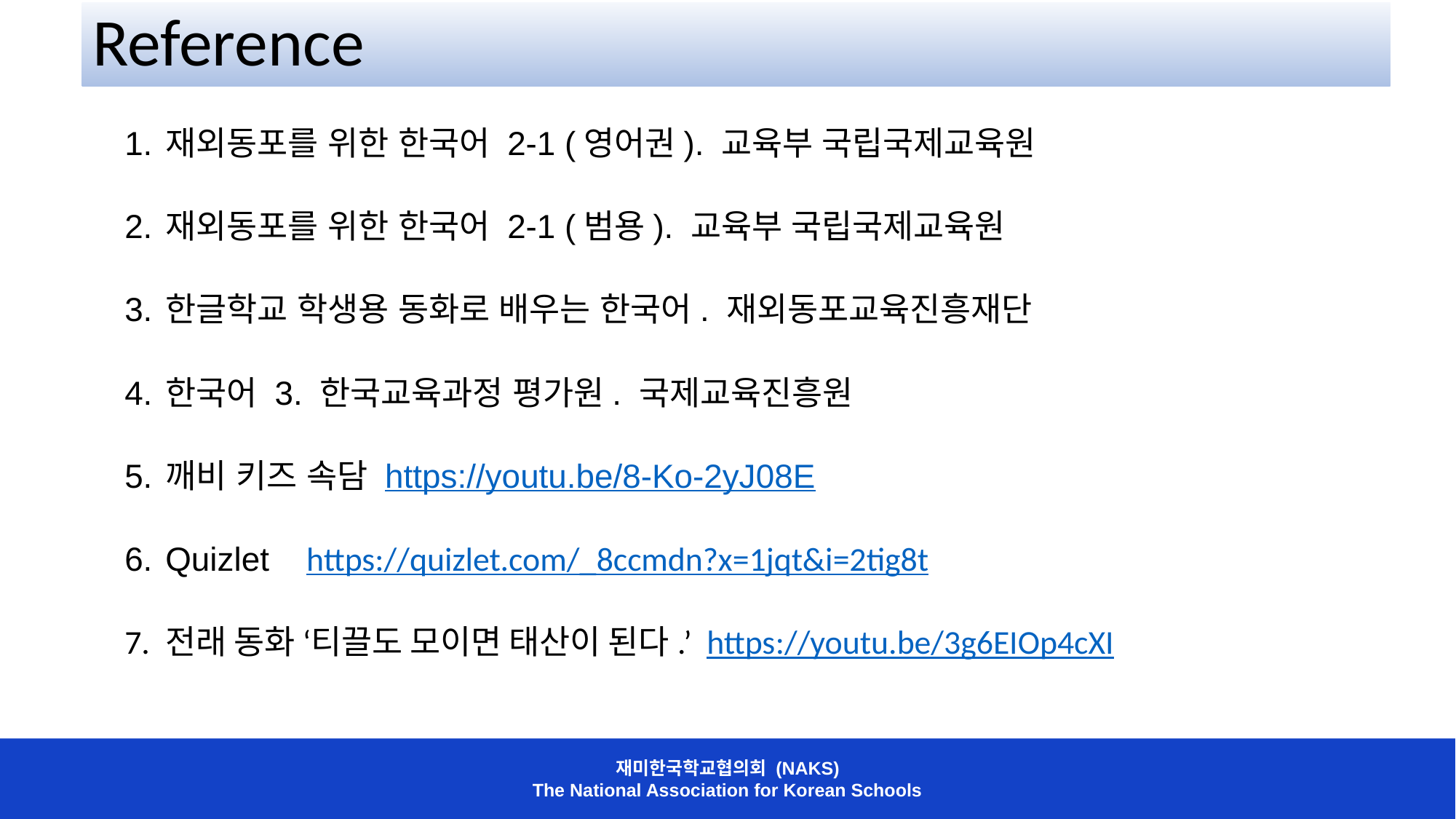

# Reference
재외동포를 위한 한국어 2-1 (영어권). 교육부 국립국제교육원
재외동포를 위한 한국어 2-1 (범용). 교육부 국립국제교육원
한글학교 학생용 동화로 배우는 한국어. 재외동포교육진흥재단
한국어 3. 한국교육과정 평가원. 국제교육진흥원
깨비 키즈 속담 https://youtu.be/8-Ko-2yJ08E
Quizlet    https://quizlet.com/_8ccmdn?x=1jqt&i=2tig8t
전래 동화 ‘티끌도 모이면 태산이 된다.’  https://youtu.be/3g6EIOp4cXI

재미한국학교협의회 (NAKS)
The National Association for Korean Schools